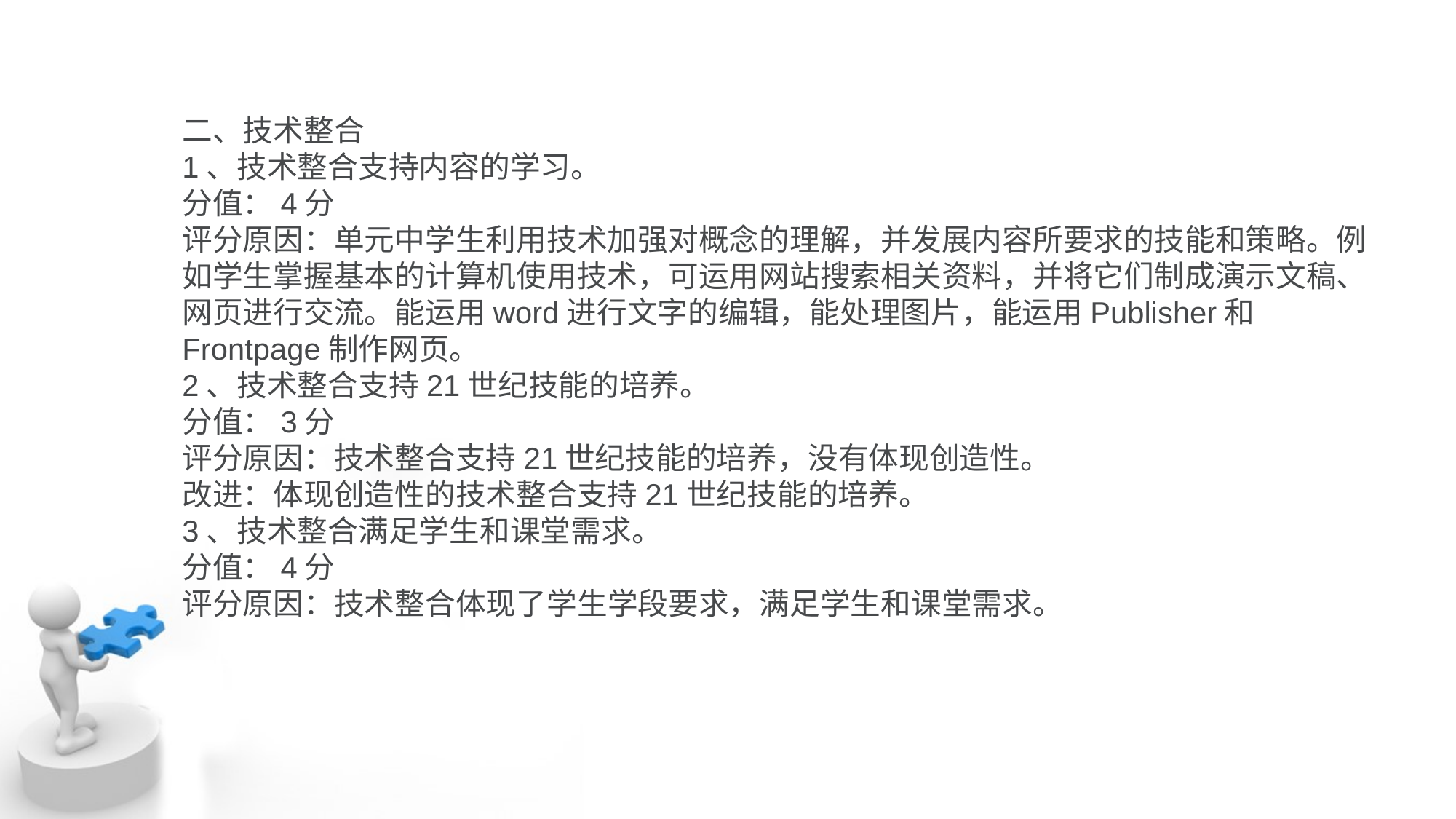

二、技术整合
1、技术整合支持内容的学习。
分值：4分
评分原因：单元中学生利用技术加强对概念的理解，并发展内容所要求的技能和策略。例如学生掌握基本的计算机使用技术，可运用网站搜索相关资料，并将它们制成演示文稿、网页进行交流。能运用word进行文字的编辑，能处理图片，能运用Publisher和Frontpage制作网页。
2、技术整合支持21世纪技能的培养。
分值：3分
评分原因：技术整合支持21世纪技能的培养，没有体现创造性。
改进：体现创造性的技术整合支持21世纪技能的培养。
3、技术整合满足学生和课堂需求。
分值：4分
评分原因：技术整合体现了学生学段要求，满足学生和课堂需求。